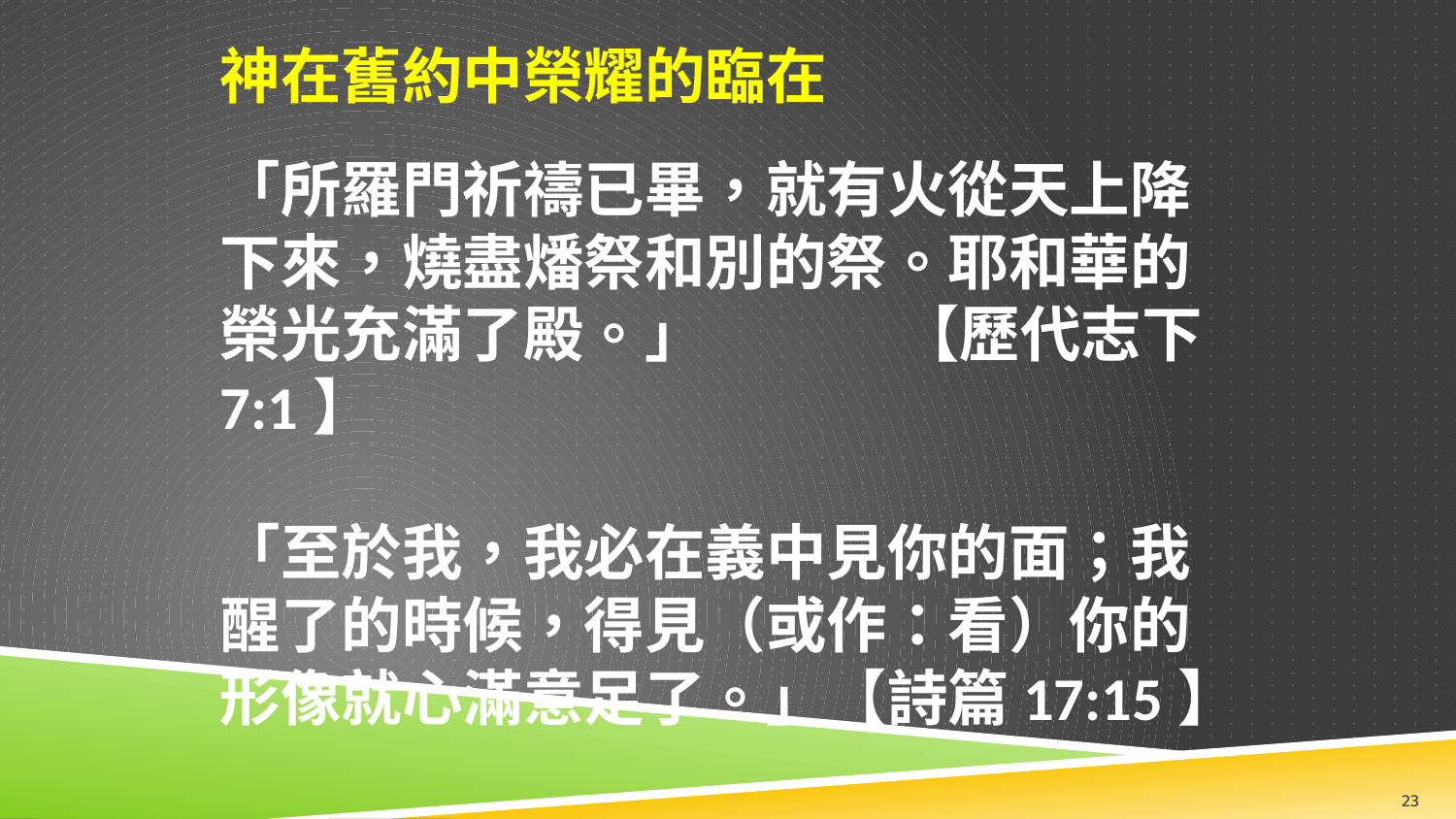

神在舊約中榮耀的臨在
「所羅門祈禱已畢，就有火從天上降下來，燒盡燔祭和別的祭。耶和華的榮光充滿了殿。」	       【歷代志下7:1】

「至於我，我必在義中見你的面；我醒了的時候，得見（或作：看）你的形像就心滿意足了。」【詩篇17:15】

23